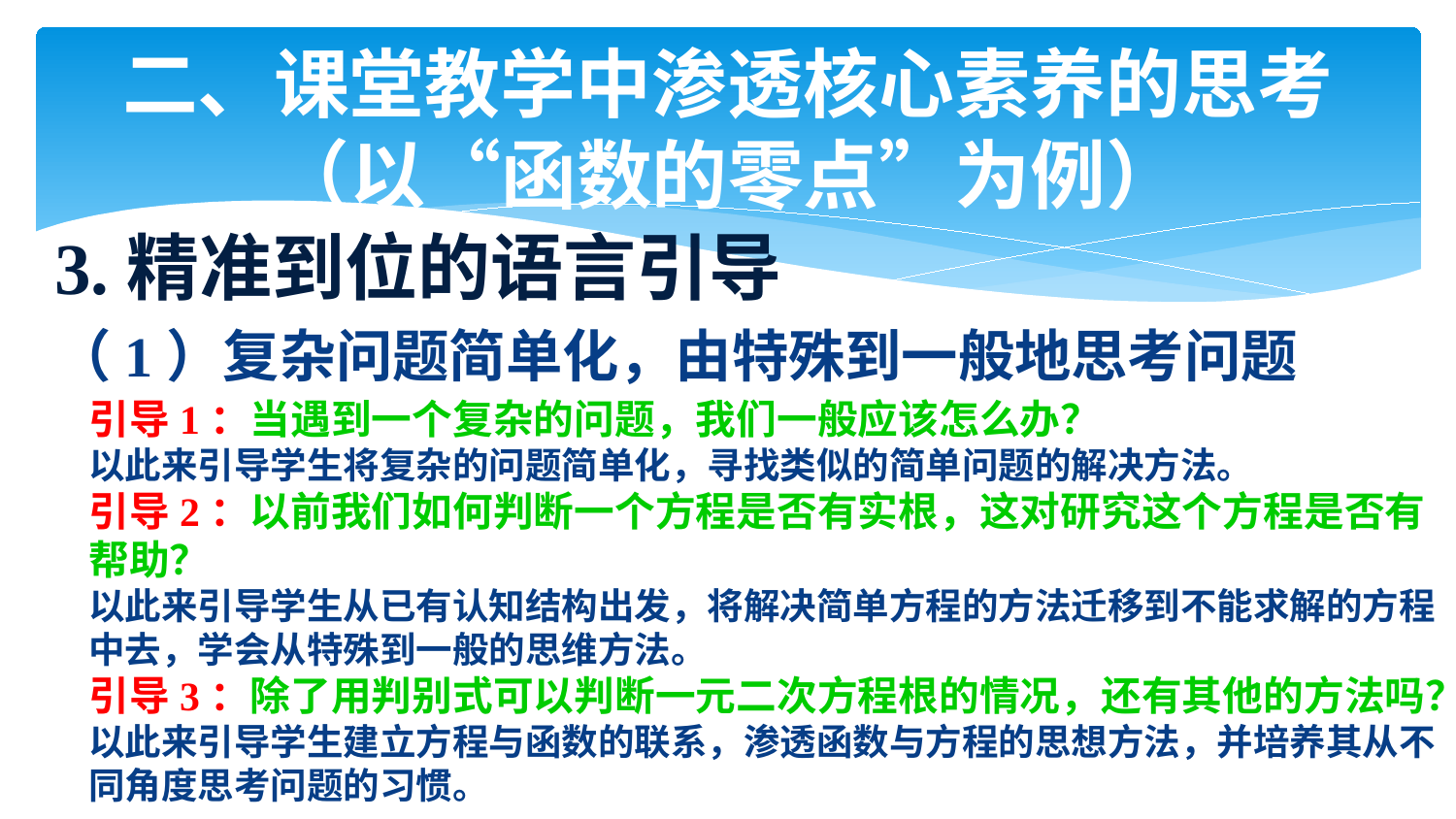

二、课堂教学中渗透核心素养的思考（以“函数的零点”为例）
3.精准到位的语言引导
（1）复杂问题简单化，由特殊到一般地思考问题
引导1：当遇到一个复杂的问题，我们一般应该怎么办？
以此来引导学生将复杂的问题简单化，寻找类似的简单问题的解决方法。
引导2：以前我们如何判断一个方程是否有实根，这对研究这个方程是否有帮助？
以此来引导学生从已有认知结构出发，将解决简单方程的方法迁移到不能求解的方程中去，学会从特殊到一般的思维方法。
引导3：除了用判别式可以判断一元二次方程根的情况，还有其他的方法吗？
以此来引导学生建立方程与函数的联系，渗透函数与方程的思想方法，并培养其从不同角度思考问题的习惯。